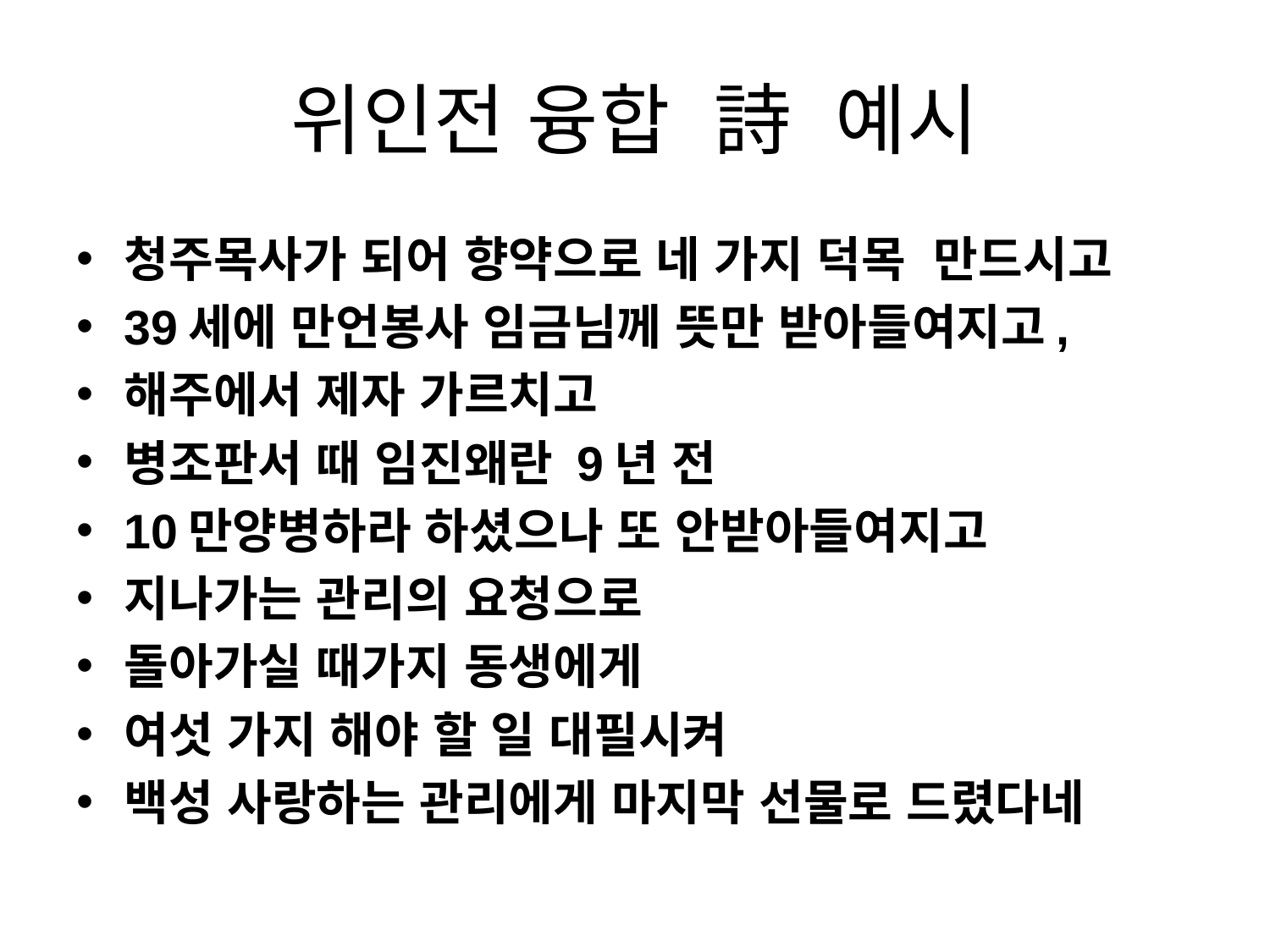

# 위인전 융합  詩  예시
청주목사가 되어 향약으로 네 가지 덕목  만드시고
39세에 만언봉사 임금님께 뜻만 받아들여지고,
해주에서 제자 가르치고
병조판서 때 임진왜란 9년 전
10만양병하라 하셨으나 또 안받아들여지고
지나가는 관리의 요청으로
돌아가실 때가지 동생에게
여섯 가지 해야 할 일 대필시켜
백성 사랑하는 관리에게 마지막 선물로 드렸다네